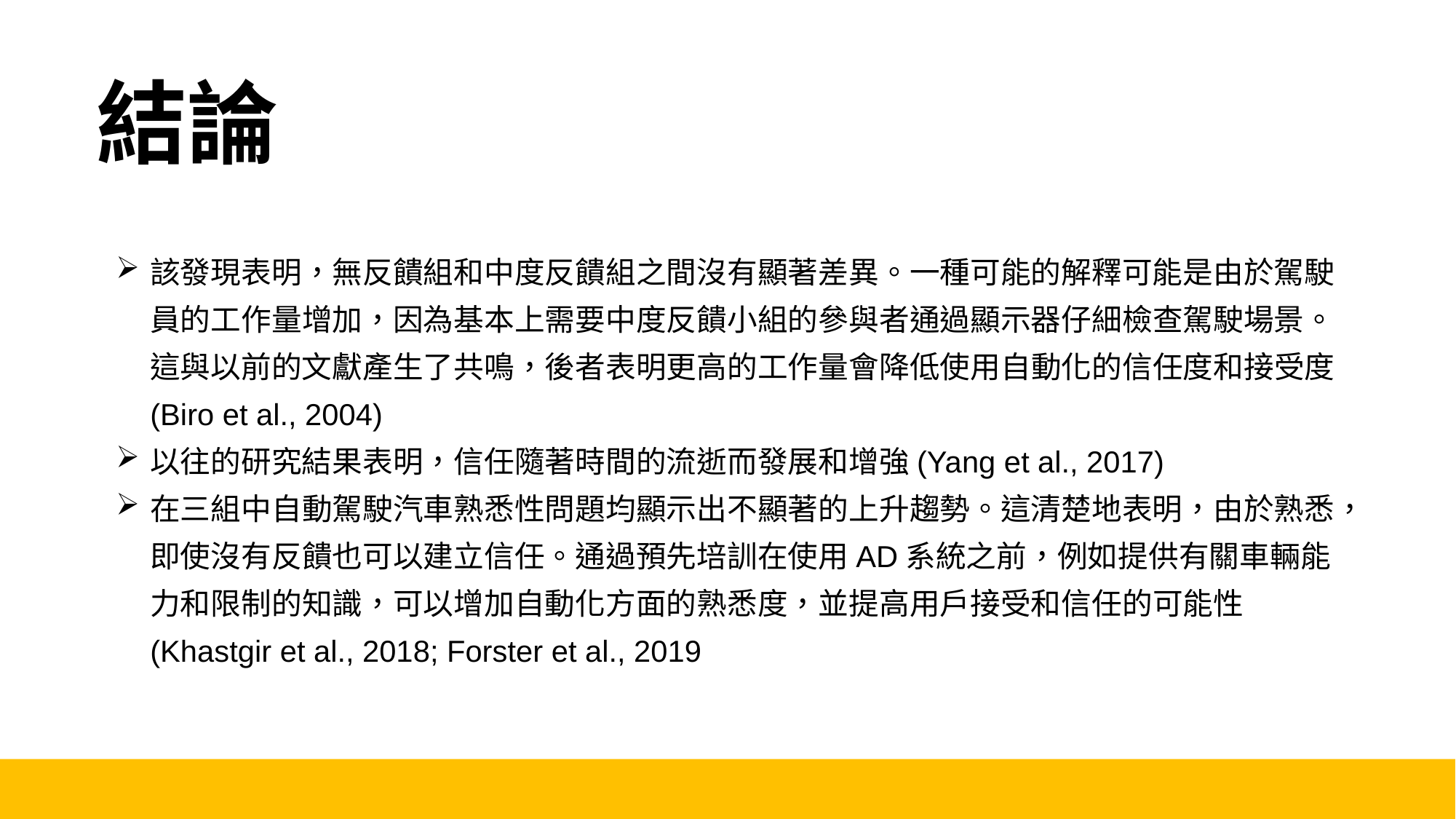

結論
該發現表明，無反饋組和中度反饋組之間沒有顯著差異。一種可能的解釋可能是由於駕駛員的工作量增加，因為基本上需要中度反饋小組的參與者通過顯示器仔細檢查駕駛場景。這與以前的文獻產生了共鳴，後者表明更高的工作量會降低使用自動化的信任度和接受度(Biro et al., 2004)
以往的研究結果表明，信任隨著時間的流逝而發展和增強(Yang et al., 2017)
在三組中自動駕駛汽車熟悉性問題均顯示出不顯著的上升趨勢。這清楚地表明，由於熟悉，即使沒有反饋也可以建立信任。通過預先培訓在使用AD系統之前，例如提供有關車輛能力和限制的知識，可以增加自動化方面的熟悉度，並提高用戶接受和信任的可能性(Khastgir et al., 2018; Forster et al., 2019

19